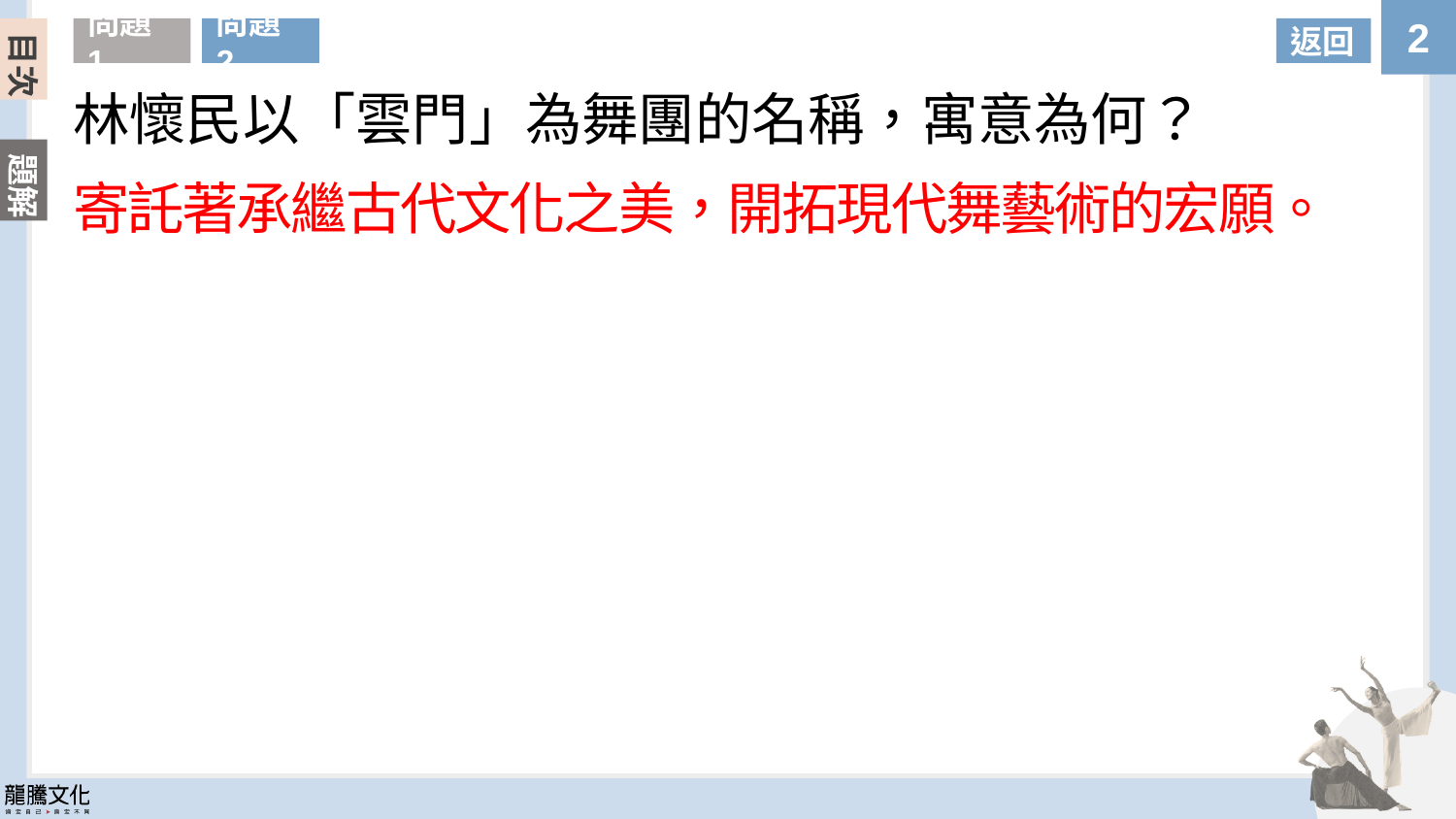

目次
問題1
問題2
返回
林懷民以「雲門」為舞團的名稱，寓意為何？
寄託著承繼古代文化之美，開拓現代舞藝術的宏願。